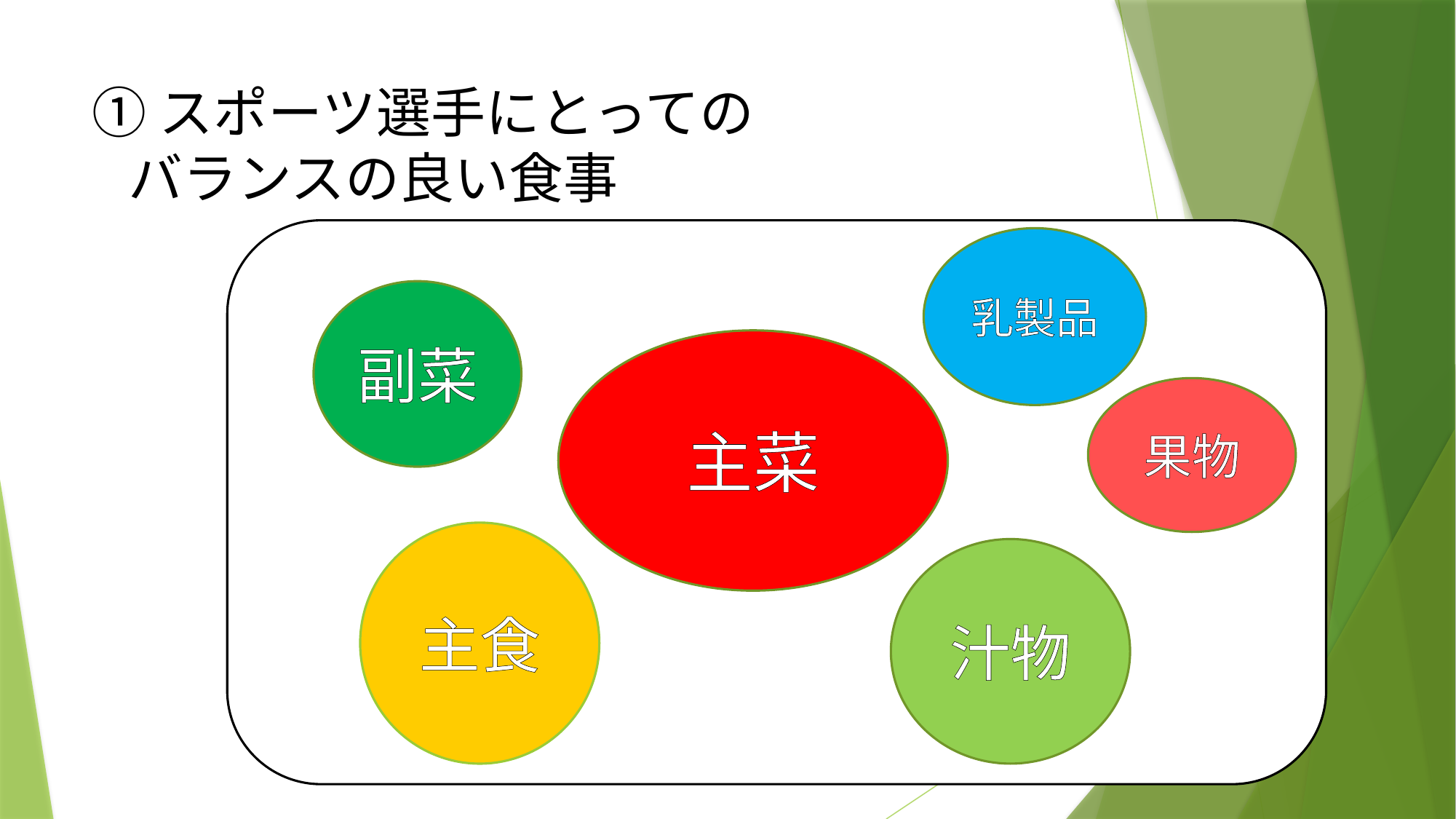

# ①スポーツ選手にとっての バランスの良い食事

乳製品

副菜
主菜
果物
主食
汁物